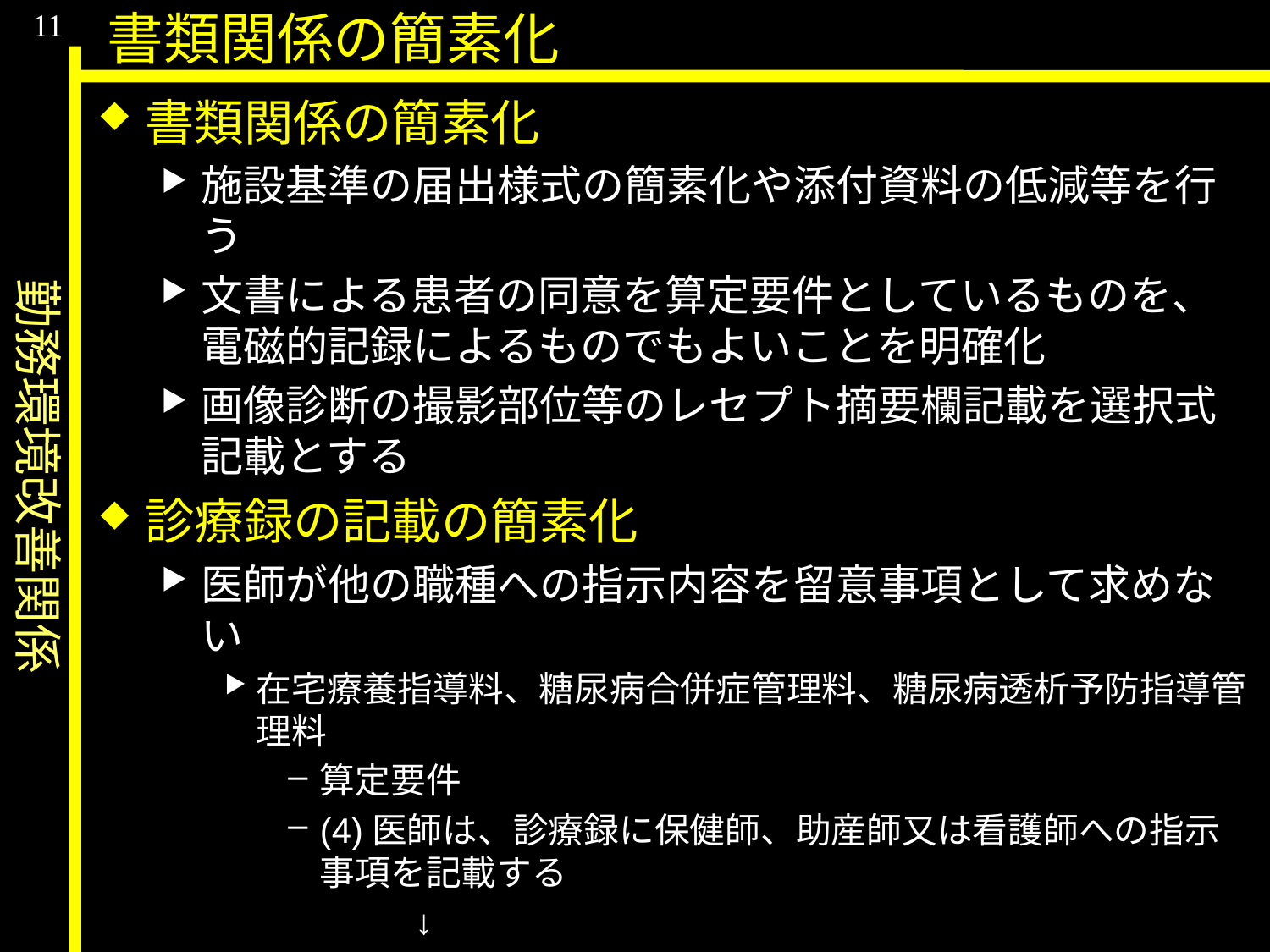

勤務環境改善関係
11
書類関係の簡素化

書類関係の簡素化
施設基準の届出様式の簡素化や添付資料の低減等を行う
文書による患者の同意を算定要件としているものを、電磁的記録によるものでもよいことを明確化
画像診断の撮影部位等のレセプト摘要欄記載を選択式記載とする
診療録の記載の簡素化
医師が他の職種への指示内容を留意事項として求めない
在宅療養指導料、糖尿病合併症管理料、糖尿病透析予防指導管理料
算定要件
(4)医師は、診療録に保健師、助産師又は看護師への指示事項を記載する
	↓
削除